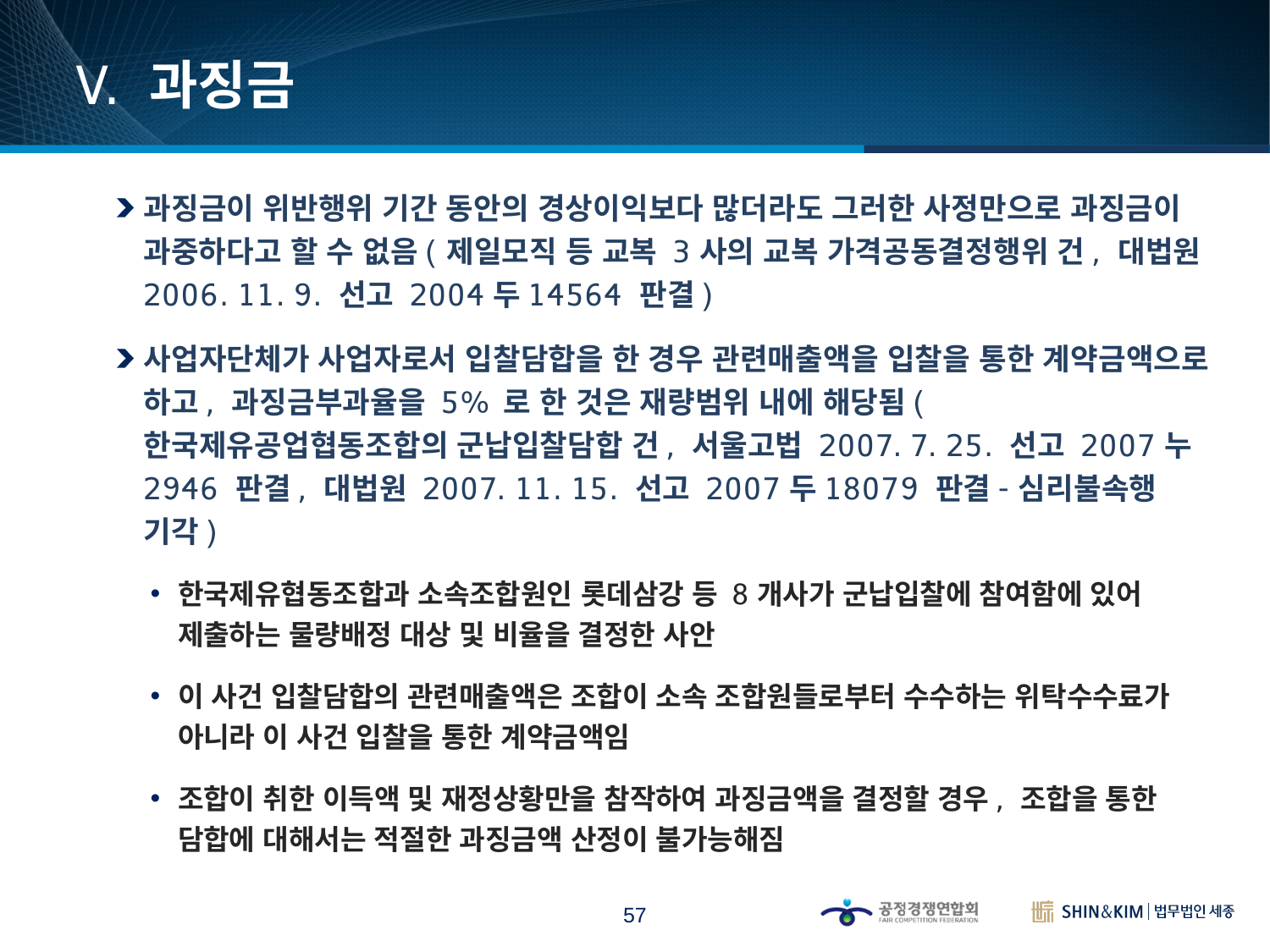

# V. 과징금
과징금이 위반행위 기간 동안의 경상이익보다 많더라도 그러한 사정만으로 과징금이 과중하다고 할 수 없음(제일모직 등 교복 3사의 교복 가격공동결정행위 건, 대법원 2006. 11. 9. 선고 2004두14564 판결)
사업자단체가 사업자로서 입찰담합을 한 경우 관련매출액을 입찰을 통한 계약금액으로 하고, 과징금부과율을 5%로 한 것은 재량범위 내에 해당됨(한국제유공업협동조합의 군납입찰담합 건, 서울고법 2007. 7. 25. 선고 2007누2946 판결, 대법원 2007. 11. 15. 선고 2007두18079 판결-심리불속행 기각)
한국제유협동조합과 소속조합원인 롯데삼강 등 8개사가 군납입찰에 참여함에 있어 제출하는 물량배정 대상 및 비율을 결정한 사안
이 사건 입찰담합의 관련매출액은 조합이 소속 조합원들로부터 수수하는 위탁수수료가 아니라 이 사건 입찰을 통한 계약금액임
조합이 취한 이득액 및 재정상황만을 참작하여 과징금액을 결정할 경우, 조합을 통한 담합에 대해서는 적절한 과징금액 산정이 불가능해짐

57